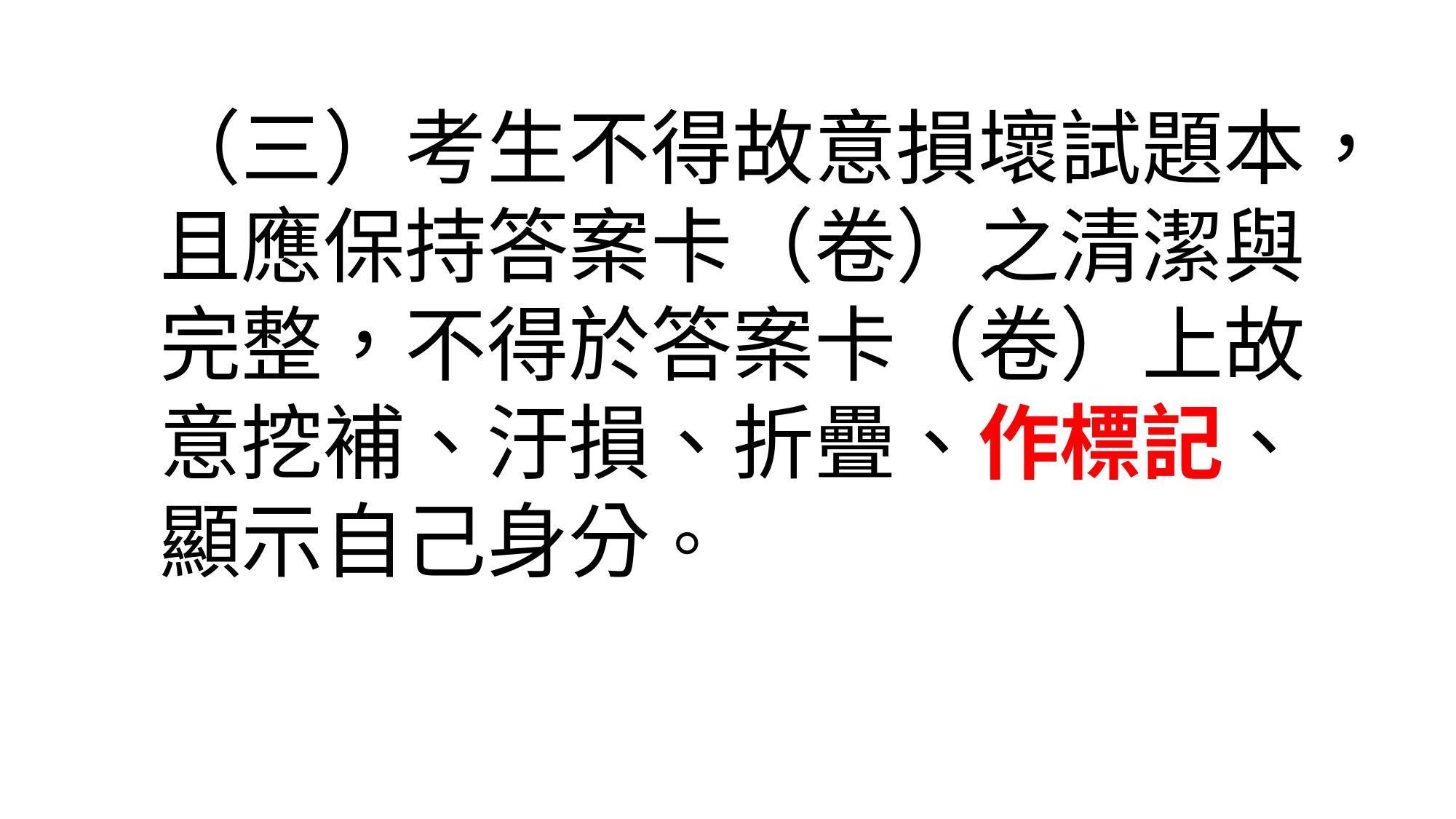

（三）考生不得故意損壞試題本，且應保持答案卡（卷）之清潔與完整，不得於答案卡（卷）上故意挖補、汙損、折疊、作標記、顯示自己身分。